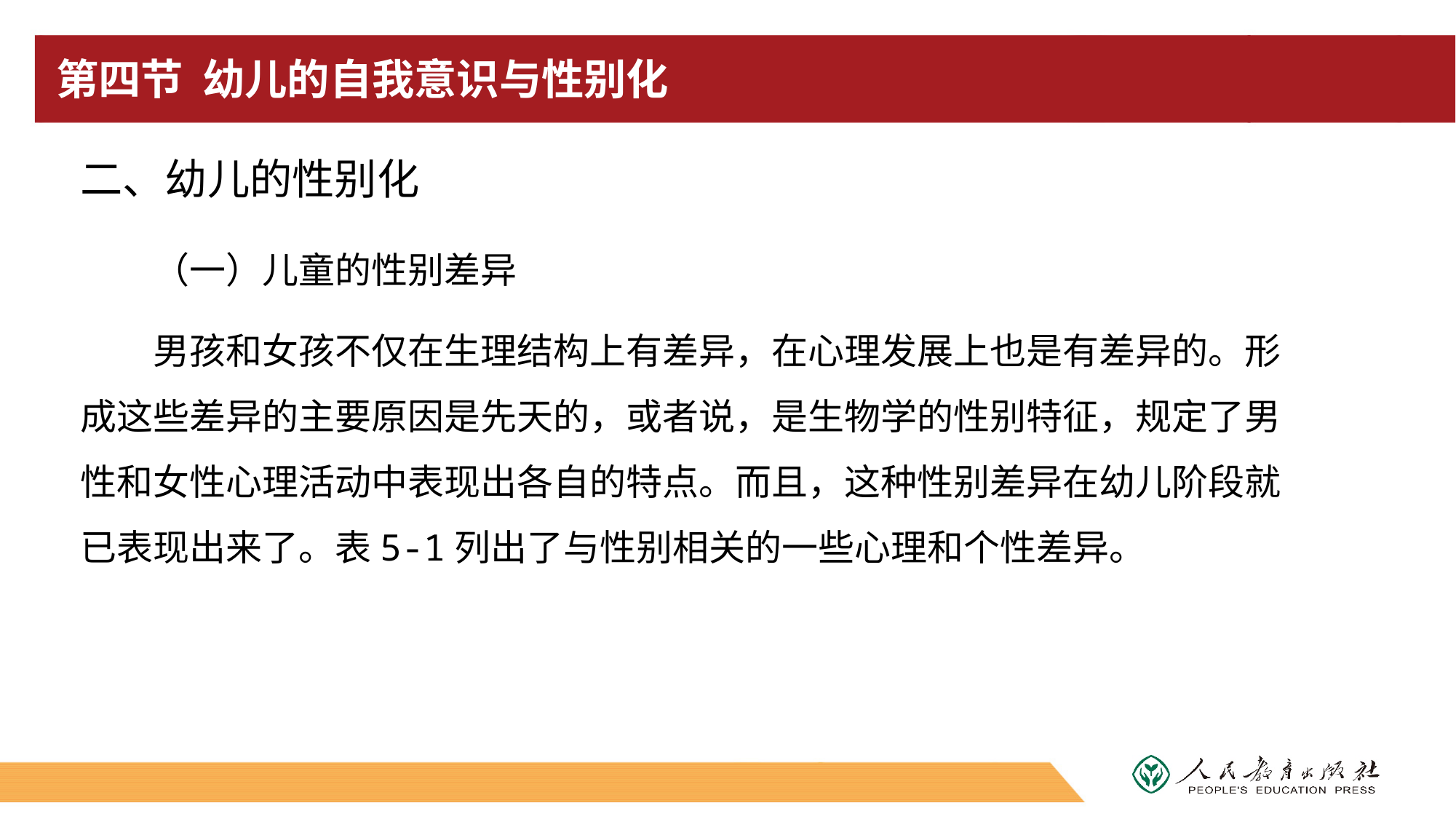

# 第四节  幼儿的自我意识与性别化
二、幼儿的性别化
（一）儿童的性别差异
男孩和女孩不仅在生理结构上有差异，在心理发展上也是有差异的。形成这些差异的主要原因是先天的，或者说，是生物学的性别特征，规定了男性和女性心理活动中表现出各自的特点。而且，这种性别差异在幼儿阶段就已表现出来了。表5-1列出了与性别相关的一些心理和个性差异。